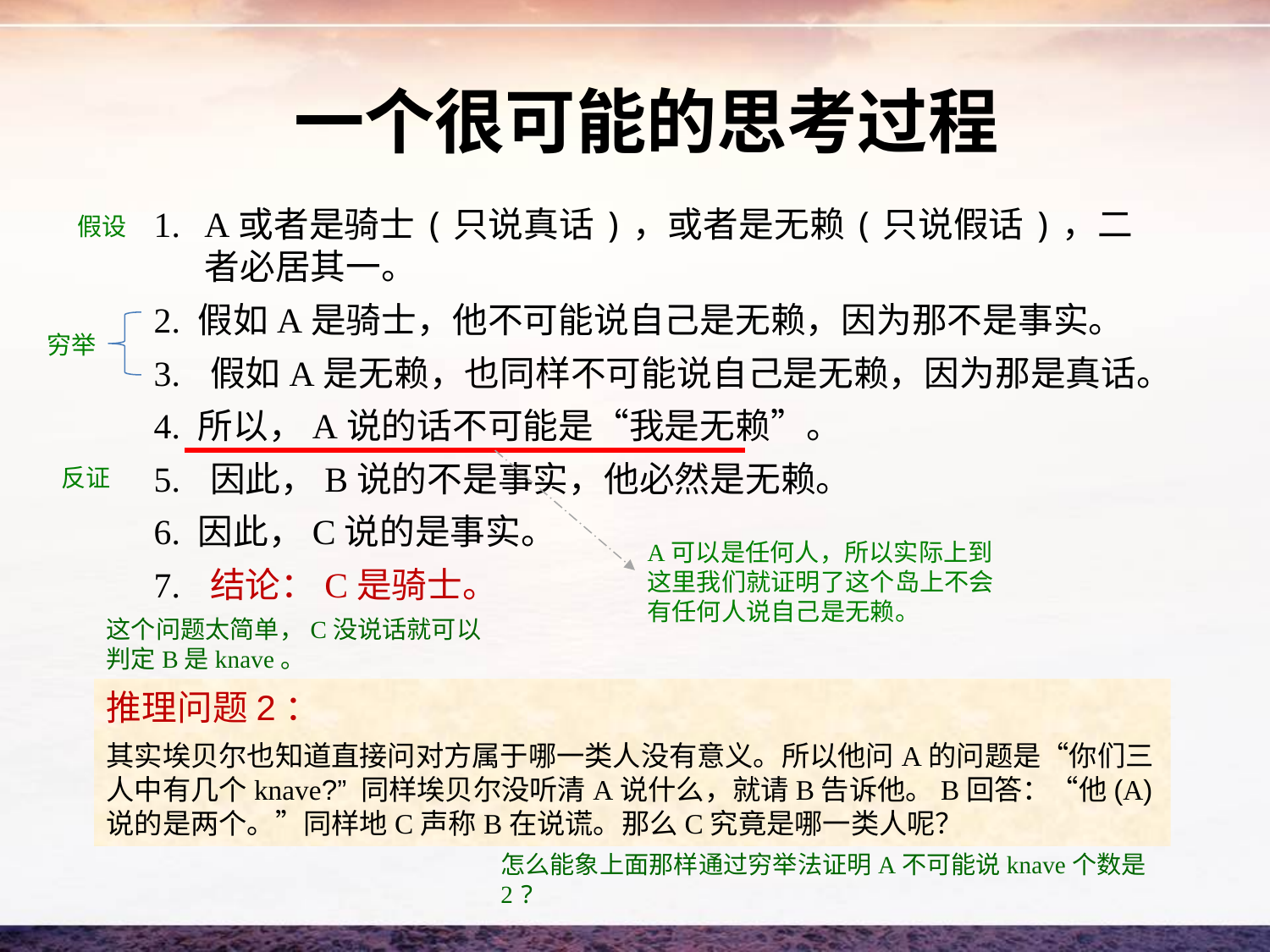

# 一个很可能的思考过程
A或者是骑士(只说真话)，或者是无赖(只说假话)，二者必居其一。
2. 假如A是骑士，他不可能说自己是无赖，因为那不是事实。
3. 假如A是无赖，也同样不可能说自己是无赖，因为那是真话。
4. 所以，A说的话不可能是“我是无赖”。
5. 因此，B说的不是事实，他必然是无赖。
6. 因此，C说的是事实。
7. 结论：C是骑士。

假设

穷举
反证
A可以是任何人，所以实际上到这里我们就证明了这个岛上不会有任何人说自己是无赖。
这个问题太简单，C没说话就可以判定B是knave。
推理问题2：
其实埃贝尔也知道直接问对方属于哪一类人没有意义。所以他问A的问题是“你们三人中有几个knave?” 同样埃贝尔没听清A说什么，就请B告诉他。B回答：“他(A)说的是两个。”同样地C声称B在说谎。那么C究竟是哪一类人呢？
怎么能象上面那样通过穷举法证明A不可能说knave个数是2 ?